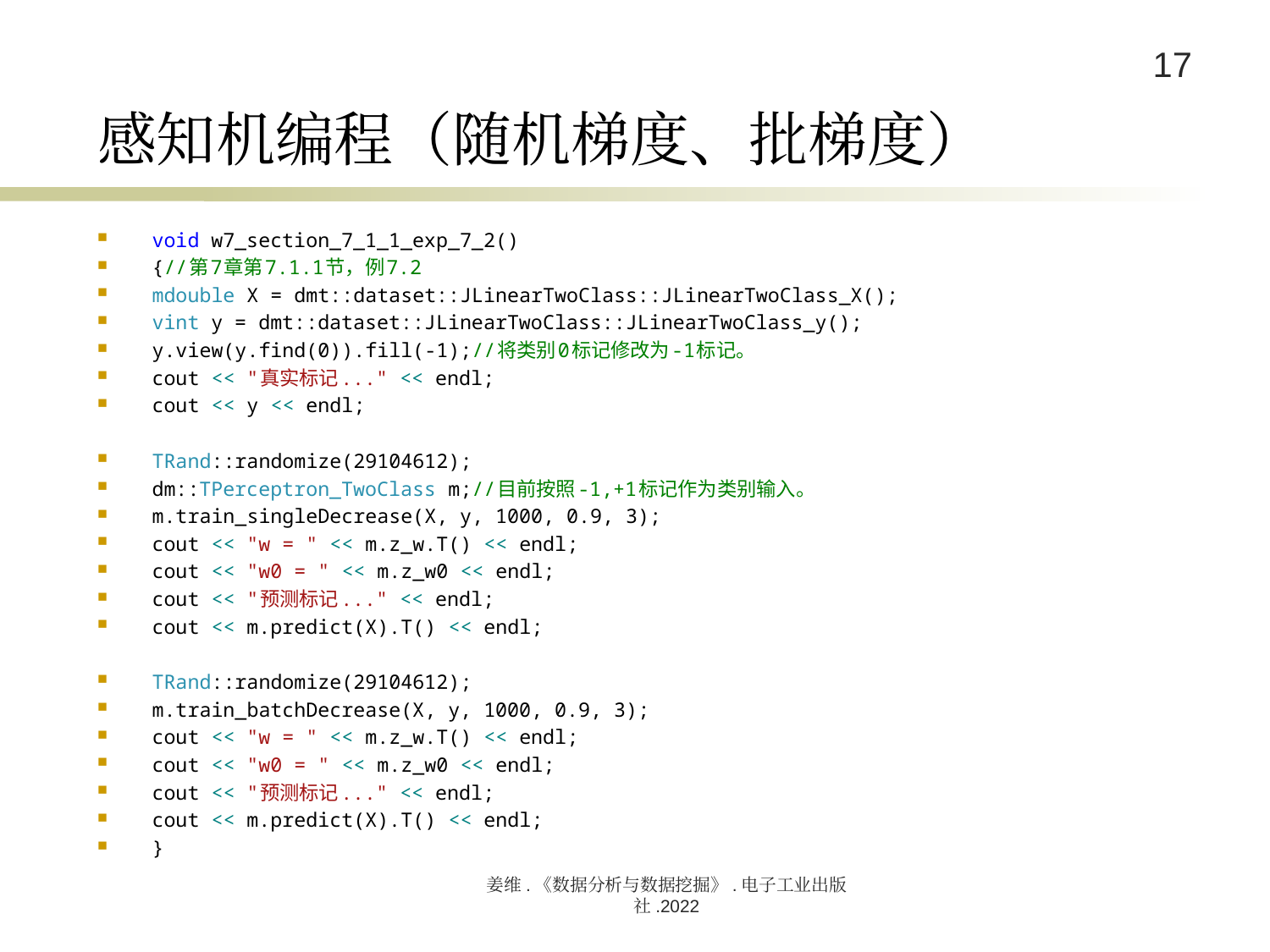

# 感知机编程（随机梯度、批梯度）
void w7_section_7_1_1_exp_7_2()
{//第7章第7.1.1节，例7.2
mdouble X = dmt::dataset::JLinearTwoClass::JLinearTwoClass_X();
vint y = dmt::dataset::JLinearTwoClass::JLinearTwoClass_y();
y.view(y.find(0)).fill(-1);//将类别0标记修改为-1标记。
cout << "真实标记..." << endl;
cout << y << endl;

TRand::randomize(29104612);
dm::TPerceptron_TwoClass m;//目前按照-1,+1标记作为类别输入。
m.train_singleDecrease(X, y, 1000, 0.9, 3);
cout << "w = " << m.z_w.T() << endl;
cout << "w0 = " << m.z_w0 << endl;
cout << "预测标记..." << endl;
cout << m.predict(X).T() << endl;

TRand::randomize(29104612);
m.train_batchDecrease(X, y, 1000, 0.9, 3);
cout << "w = " << m.z_w.T() << endl;
cout << "w0 = " << m.z_w0 << endl;
cout << "预测标记..." << endl;
cout << m.predict(X).T() << endl;
}
姜维.《数据分析与数据挖掘》.电子工业出版社.2022